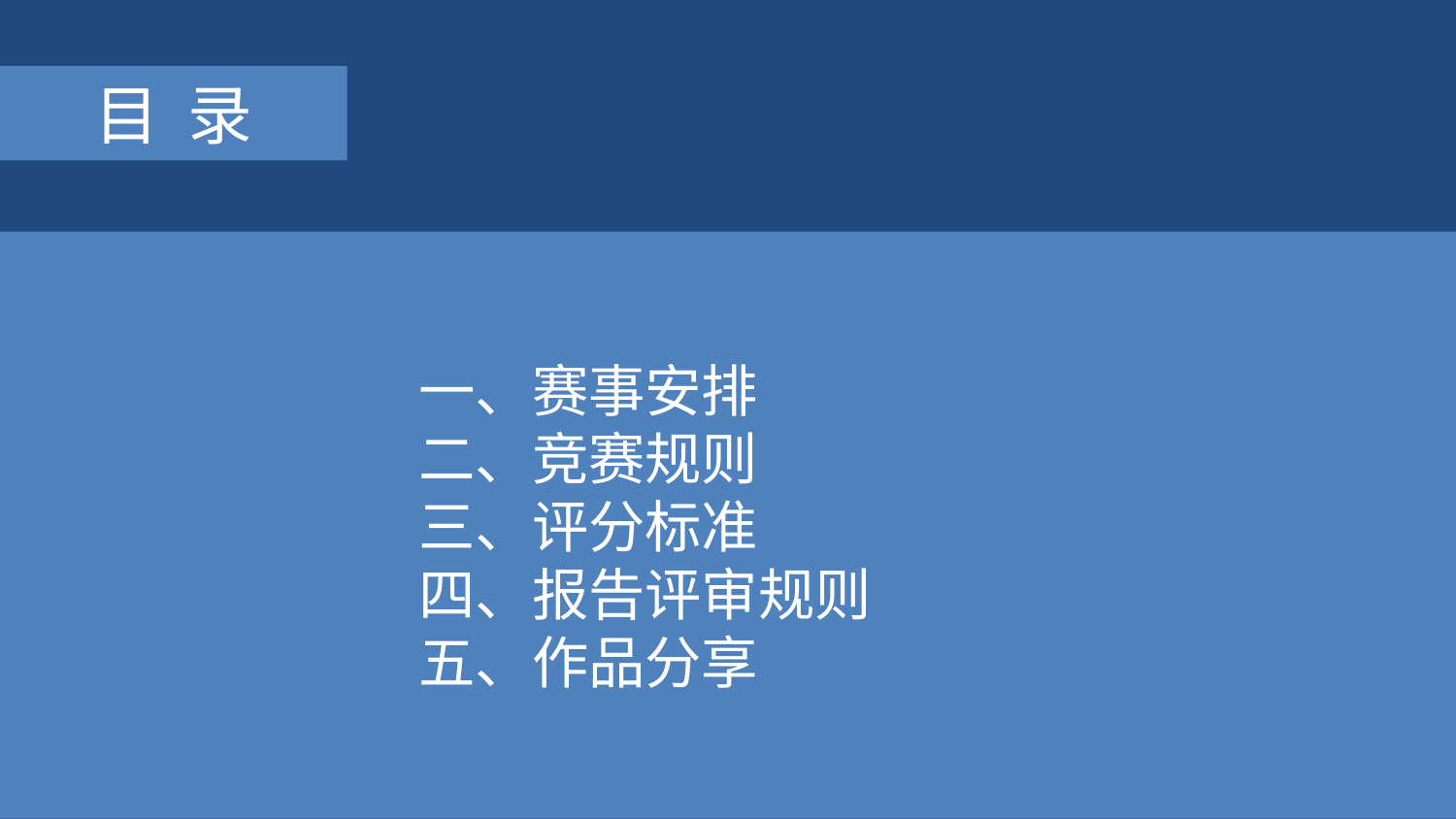

目  录
                               一、赛事安排
                               二、竞赛规则
                               三、评分标准
                               四、报告评审规则
                               五、作品分享